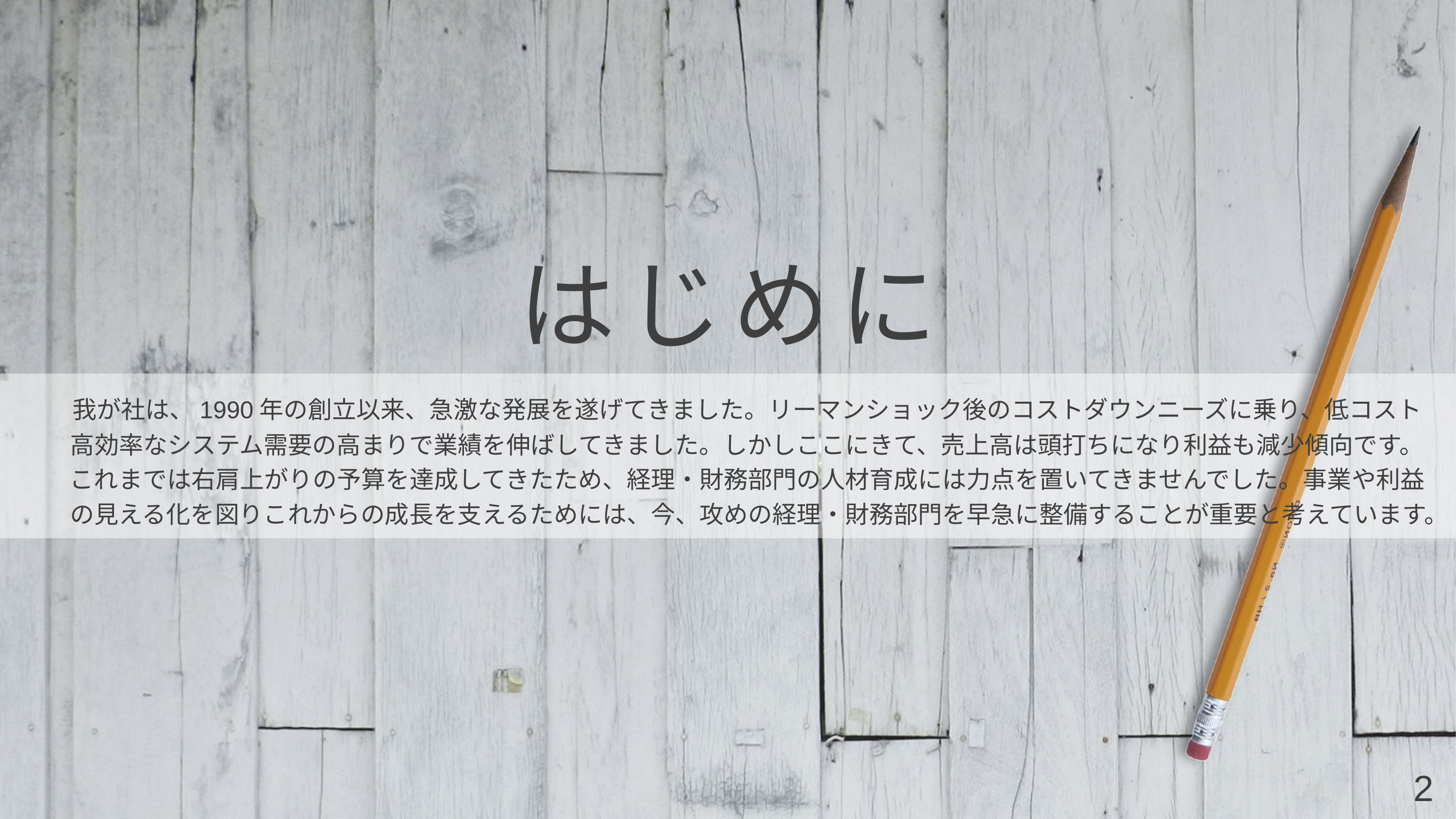

# はじめに
我が社は、1990年の創立以来、急激な発展を遂げてきました。リーマンショック後のコストダウンニーズに乗り、低コスト高効率なシステム需要の高まりで業績を伸ばしてきました。しかしここにきて、売上高は頭打ちになり利益も減少傾向です。これまでは右肩上がりの予算を達成してきたため、経理・財務部門の人材育成には力点を置いてきませんでした。事業や利益の見える化を図りこれからの成長を支えるためには、今、攻めの経理・財務部門を早急に整備することが重要と考えています。
2